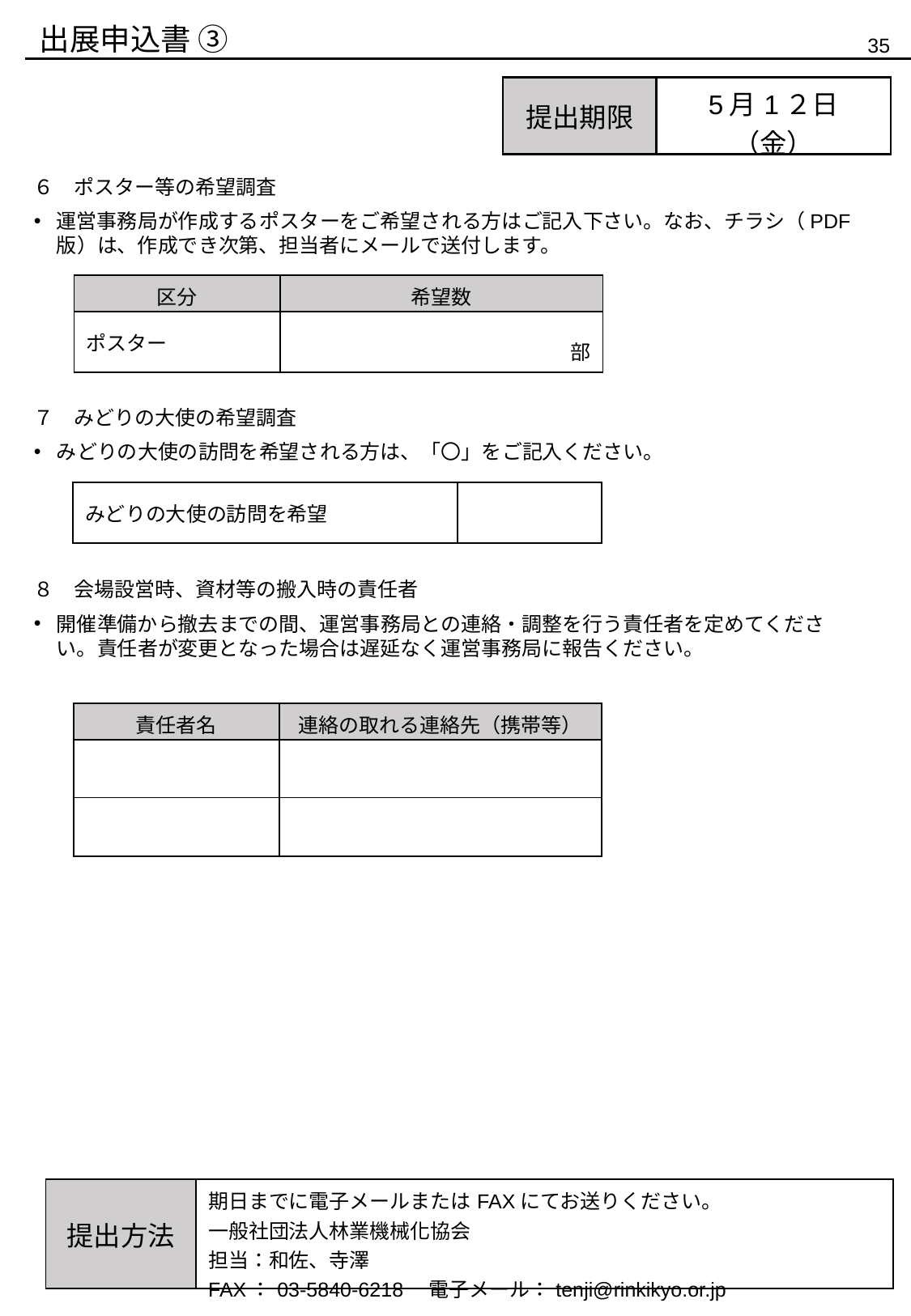

出展申込書 ③
35
| 提出期限 | 5月1２日（金） |
| --- | --- |

６　ポスター等の希望調査
運営事務局が作成するポスターをご希望される方はご記入下さい。なお、チラシ（PDF版）は、作成でき次第、担当者にメールで送付します。

７　みどりの大使の希望調査
みどりの大使の訪問を希望される方は、「〇」をご記入ください。

８　会場設営時、資材等の搬入時の責任者
開催準備から撤去までの間、運営事務局との連絡・調整を行う責任者を定めてください。責任者が変更となった場合は遅延なく運営事務局に報告ください。

| 区分 | 希望数 |
| --- | --- |
| ポスター | 部 |
| みどりの大使の訪問を希望 | 部 |
| --- | --- |
| 責任者名 | 連絡の取れる連絡先（携帯等） |
| --- | --- |
|  |  |
|  |  |
| 提出方法 | 期日までに電子メールまたはFAXにてお送りください。 一般社団法人林業機械化協会 担当：和佐、寺澤 FAX：03-5840-6218　電子メール：tenji@rinkikyo.or.jp |
| --- | --- |